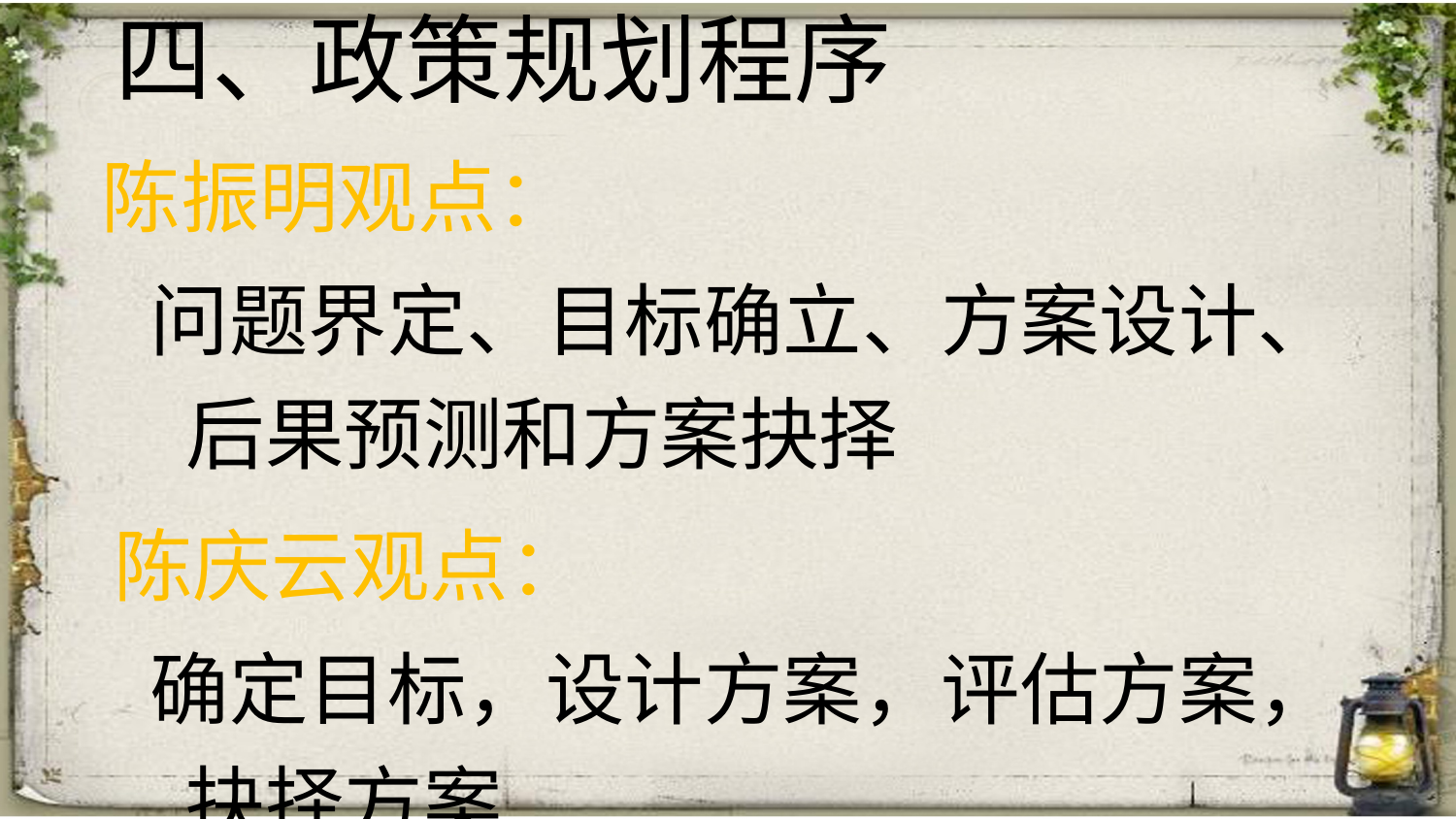

# 四、政策规划程序
 陈振明观点：
问题界定、目标确立、方案设计、后果预测和方案抉择
 陈庆云观点：
确定目标，设计方案，评估方案，抉择方案